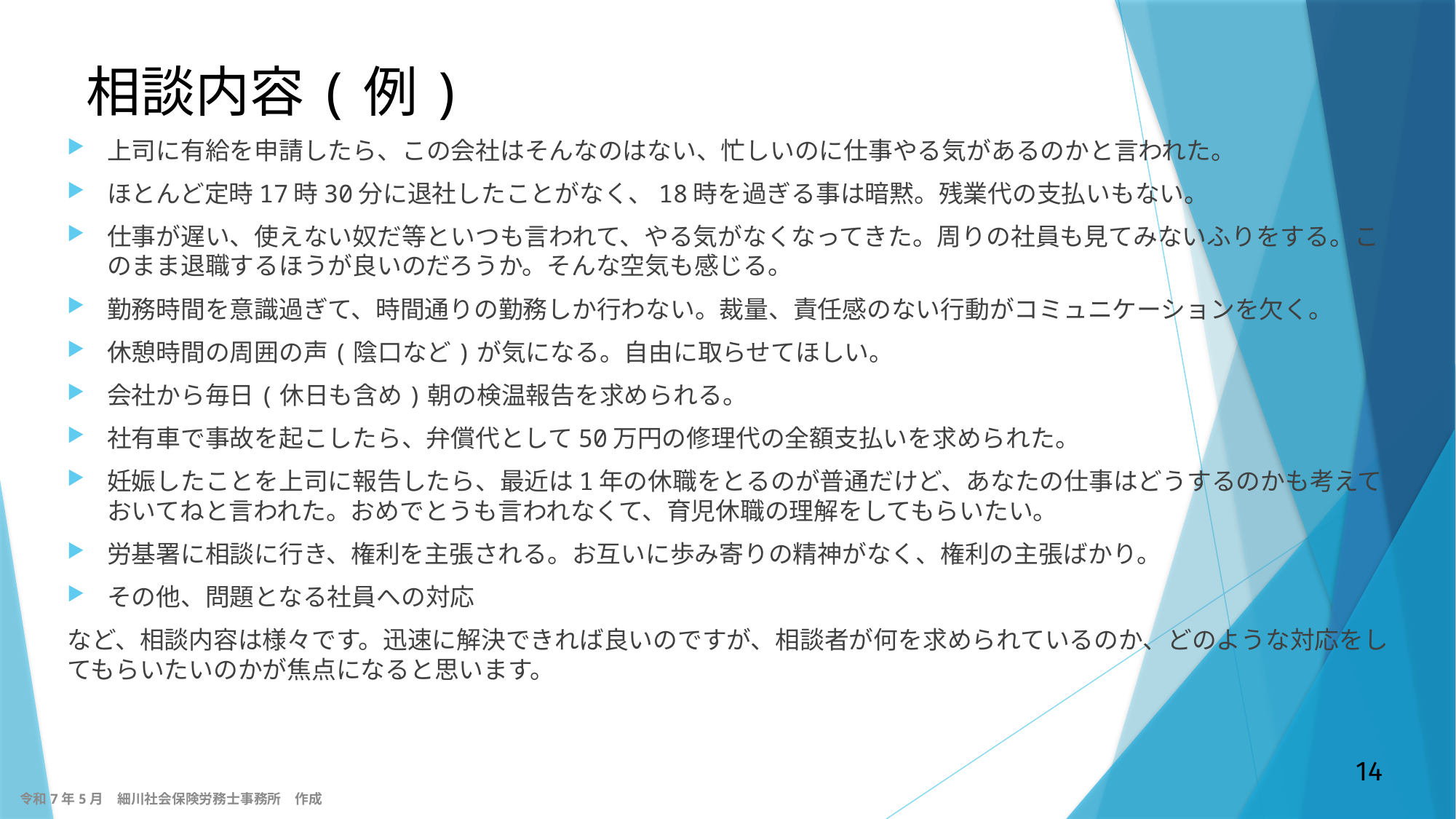

# 相談内容(例)
上司に有給を申請したら、この会社はそんなのはない、忙しいのに仕事やる気があるのかと言われた。
ほとんど定時17時30分に退社したことがなく、18時を過ぎる事は暗黙。残業代の支払いもない。
仕事が遅い、使えない奴だ等といつも言われて、やる気がなくなってきた。周りの社員も見てみないふりをする。このまま退職するほうが良いのだろうか。そんな空気も感じる。
勤務時間を意識過ぎて、時間通りの勤務しか行わない。裁量、責任感のない行動がコミュニケーションを欠く。
休憩時間の周囲の声(陰口など)が気になる。自由に取らせてほしい。
会社から毎日(休日も含め)朝の検温報告を求められる。
社有車で事故を起こしたら、弁償代として50万円の修理代の全額支払いを求められた。
妊娠したことを上司に報告したら、最近は1年の休職をとるのが普通だけど、あなたの仕事はどうするのかも考えておいてねと言われた。おめでとうも言われなくて、育児休職の理解をしてもらいたい。
労基署に相談に行き、権利を主張される。お互いに歩み寄りの精神がなく、権利の主張ばかり。
その他、問題となる社員への対応
など、相談内容は様々です。迅速に解決できれば良いのですが、相談者が何を求められているのか、どのような対応をしてもらいたいのかが焦点になると思います。

14
令和7年5月　細川社会保険労務士事務所　作成